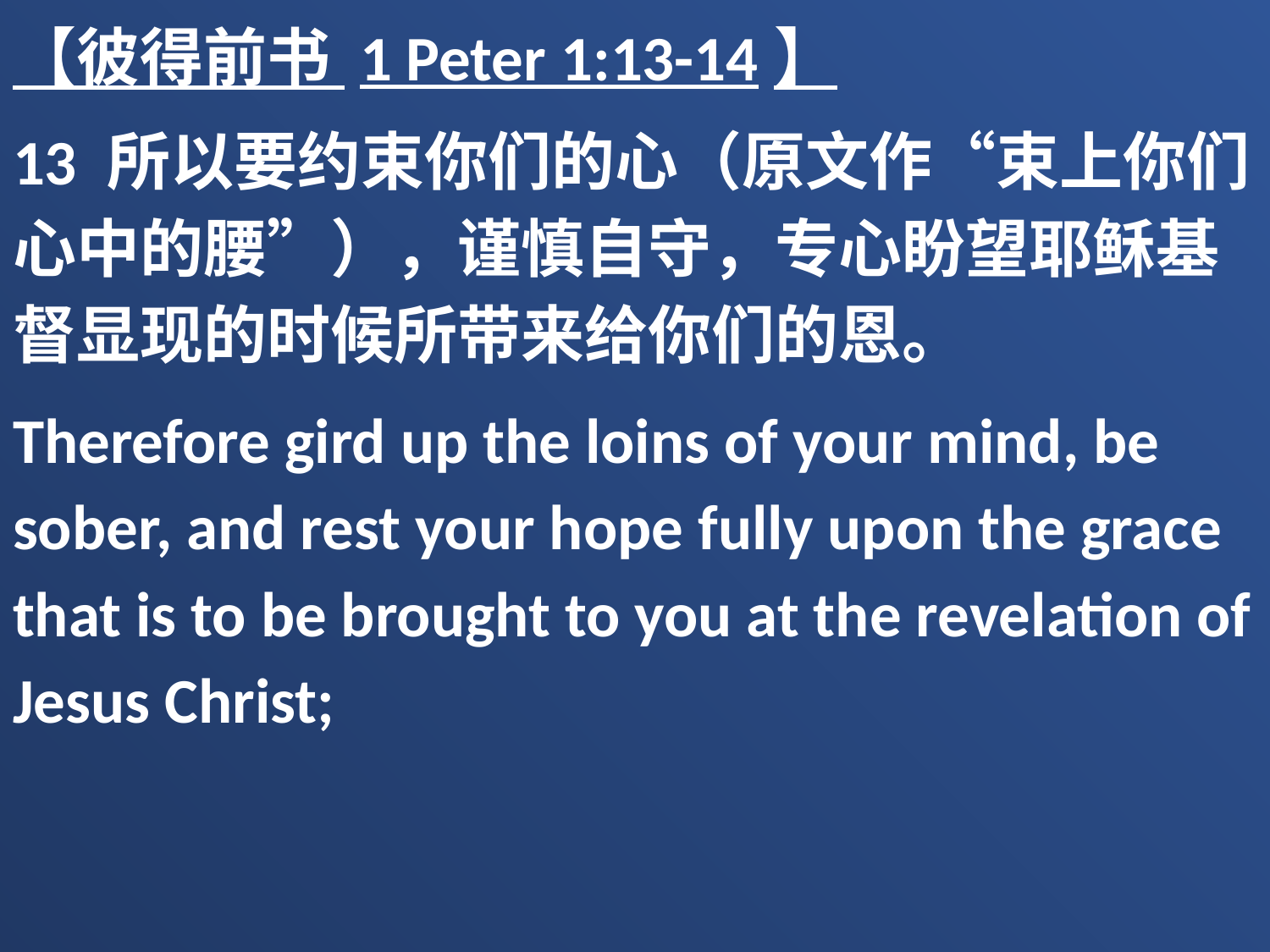

【彼得前书 1 Peter 1:13-14】
13 所以要约束你们的心（原文作“束上你们心中的腰”），谨慎自守，专心盼望耶稣基督显现的时候所带来给你们的恩。
Therefore gird up the loins of your mind, be sober, and rest your hope fully upon the grace that is to be brought to you at the revelation of Jesus Christ;